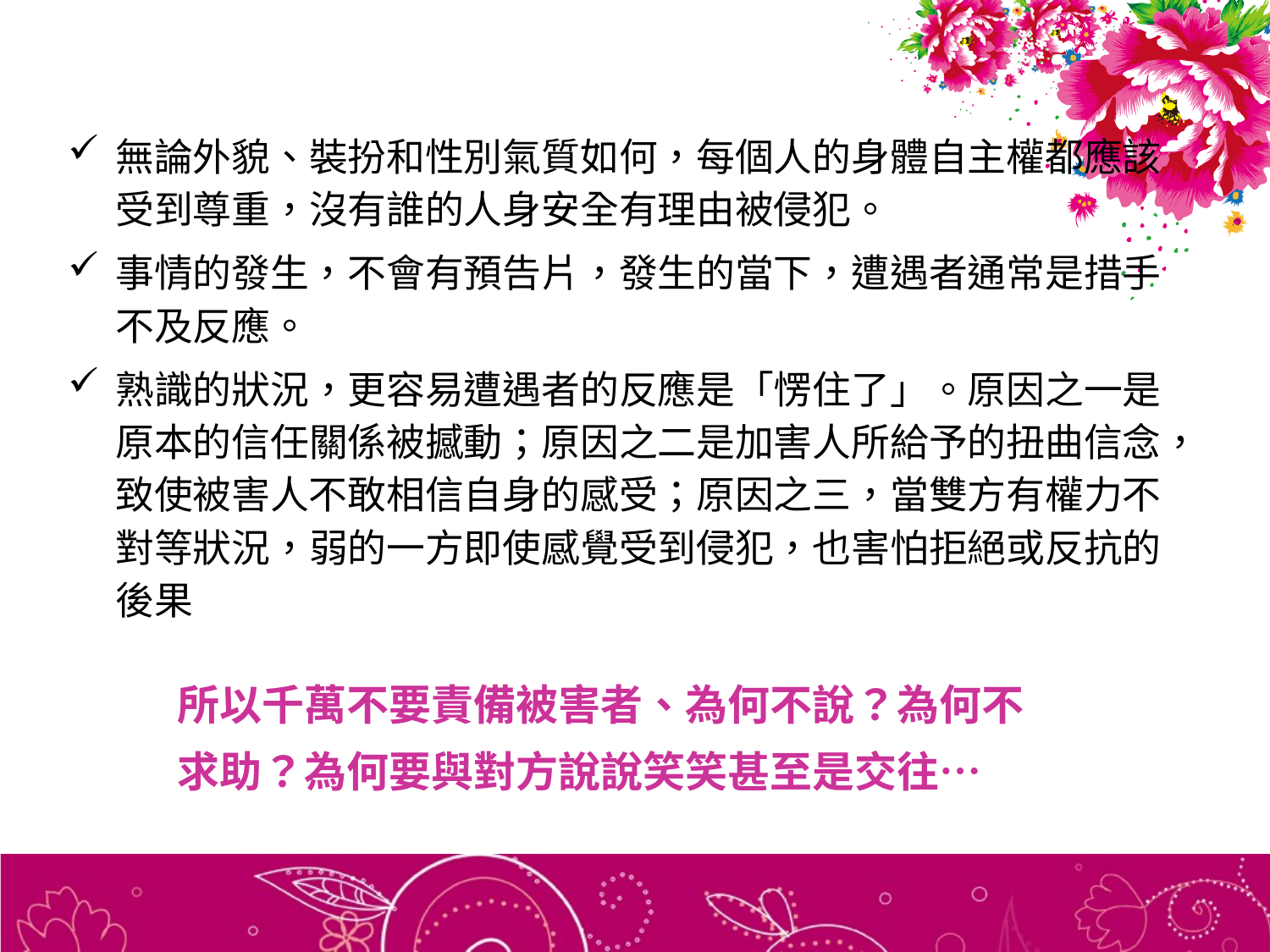

無論外貌、裝扮和性別氣質如何，每個人的身體自主權都應該受到尊重，沒有誰的人身安全有理由被侵犯。
事情的發生，不會有預告片，發生的當下，遭遇者通常是措手不及反應。
熟識的狀況，更容易遭遇者的反應是「愣住了」。原因之一是原本的信任關係被撼動；原因之二是加害人所給予的扭曲信念，致使被害人不敢相信自身的感受；原因之三，當雙方有權力不對等狀況，弱的一方即使感覺受到侵犯，也害怕拒絕或反抗的後果

所以千萬不要責備被害者、為何不說？為何不求助？為何要與對方說說笑笑甚至是交往…